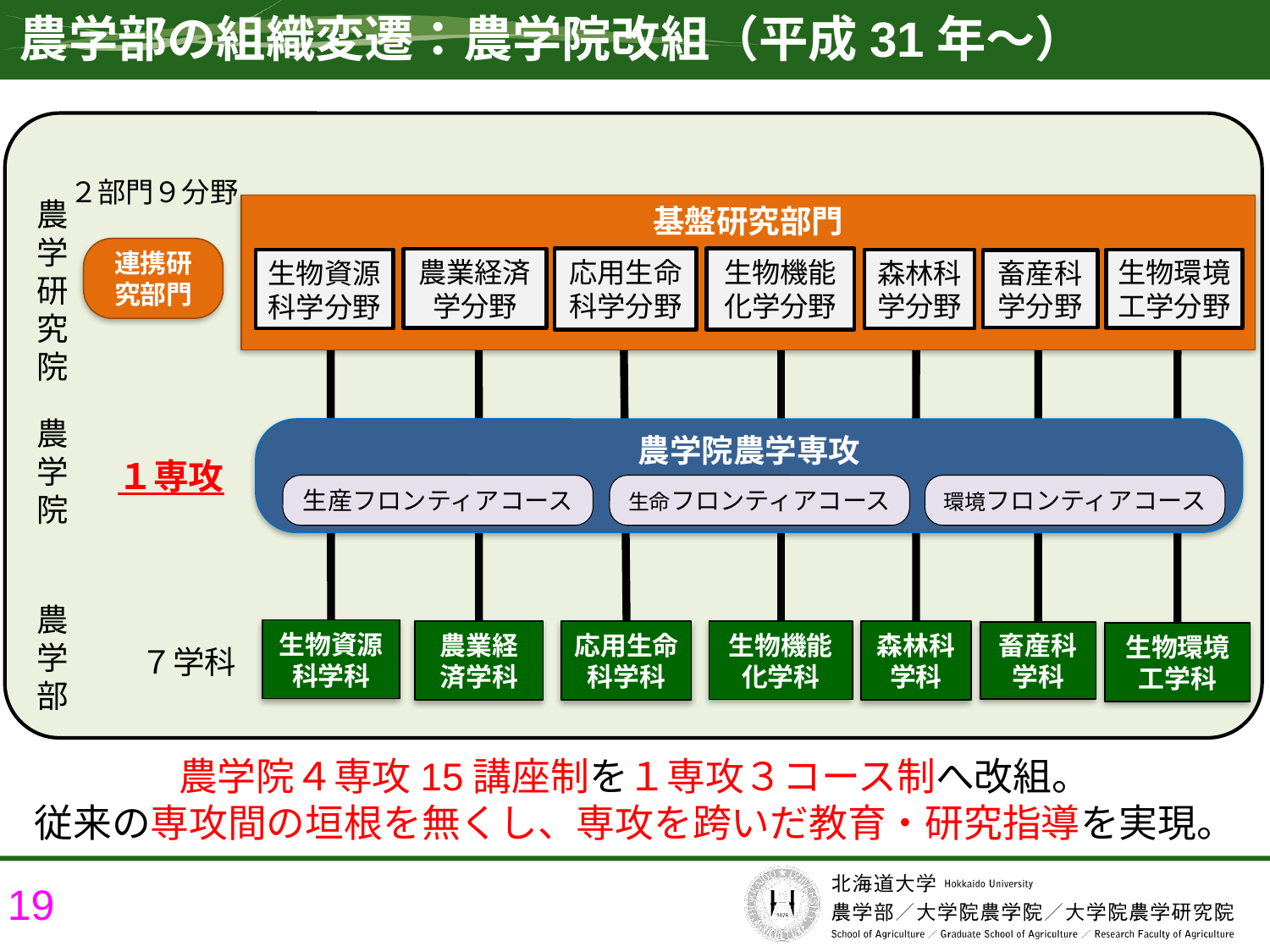

農学部の組織変遷：農学院改組（平成31年〜）

２部門９分野
農学研究院
基盤研究部門

連携研究部門
応用生命科学分野
生物機能化学分野
農業経済学分野
森林科学分野
生物資源科学分野
生物環境工学分野
畜産科学分野
農学院
農学院農学専攻
１専攻
生産フロンティアコース
生命フロンティアコース
環境フロンティアコース
農学部
生物資源科学科
生物機能化学科
農業経済学科
応用生命科学科
森林科学科
畜産科学科
生物環境工学科
７学科
農学院４専攻15講座制を１専攻３コース制へ改組。
従来の専攻間の垣根を無くし、専攻を跨いだ教育・研究指導を実現。
19